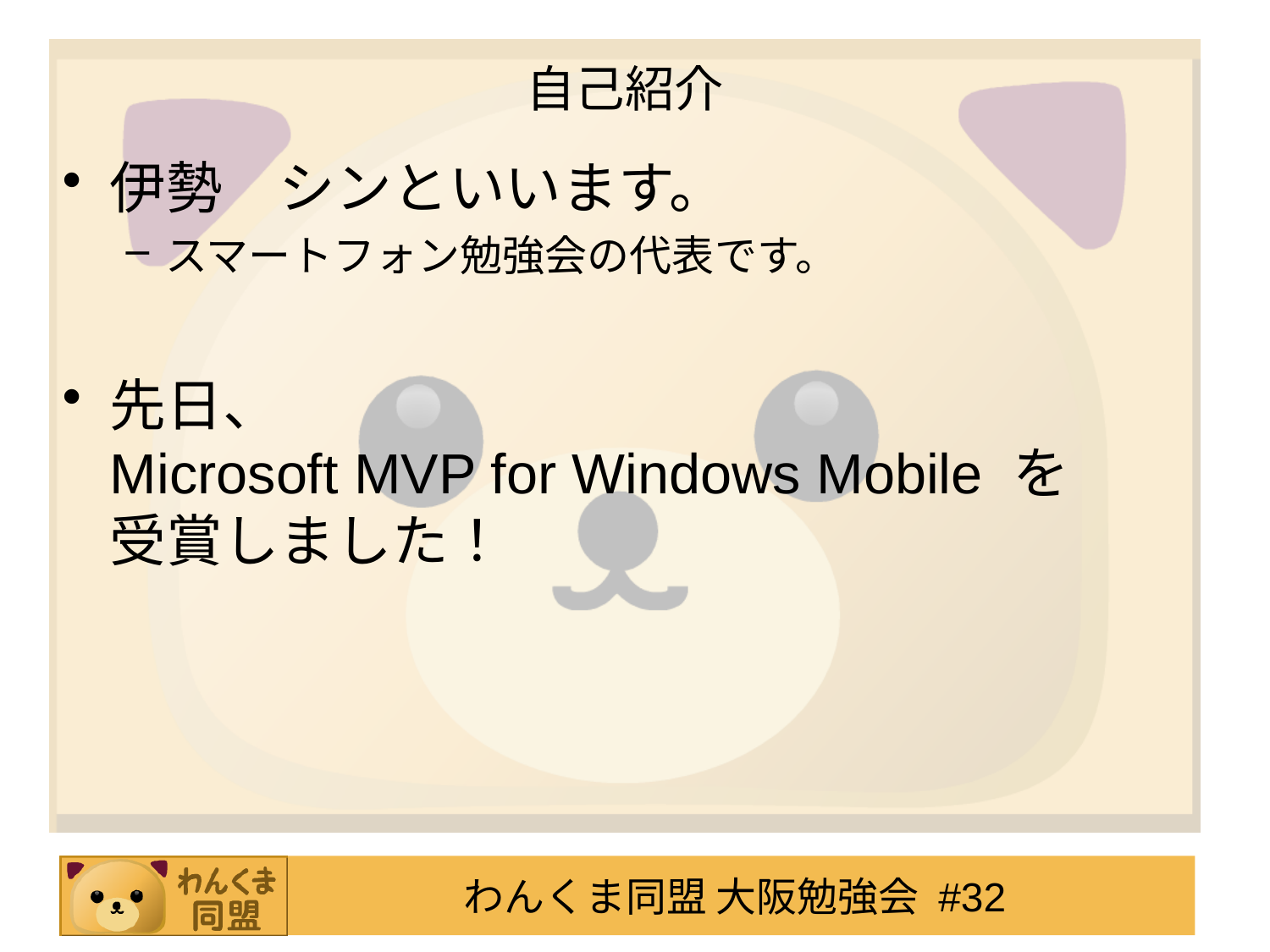

# 自己紹介
伊勢　シンといいます。
スマートフォン勉強会の代表です。

先日、
Microsoft MVP for Windows Mobile を
受賞しました！